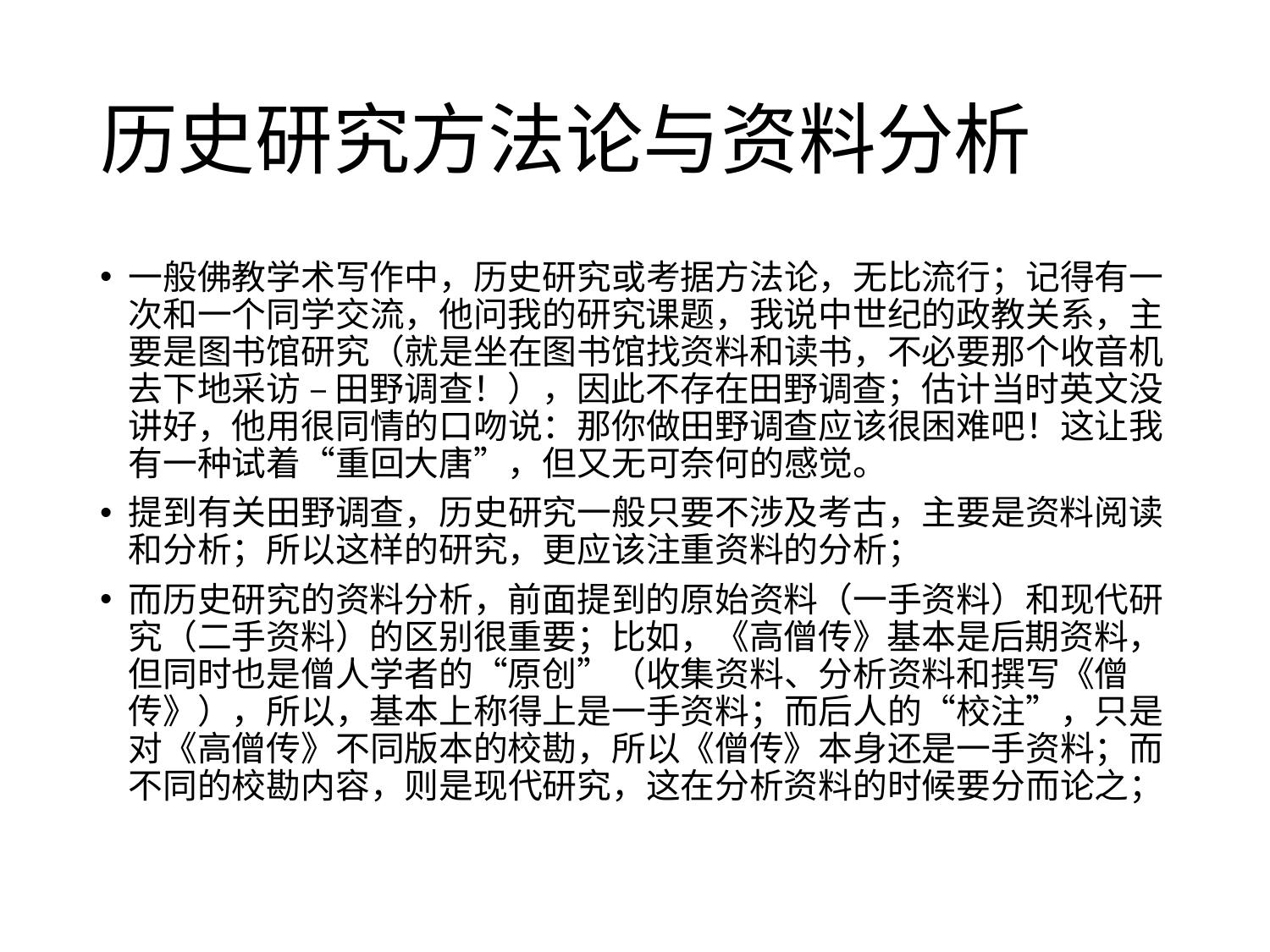

# 历史研究方法论与资料分析
一般佛教学术写作中，历史研究或考据方法论，无比流行；记得有一次和一个同学交流，他问我的研究课题，我说中世纪的政教关系，主要是图书馆研究（就是坐在图书馆找资料和读书，不必要那个收音机去下地采访 – 田野调查！），因此不存在田野调查；估计当时英文没讲好，他用很同情的口吻说：那你做田野调查应该很困难吧！这让我有一种试着“重回大唐”，但又无可奈何的感觉。
提到有关田野调查，历史研究一般只要不涉及考古，主要是资料阅读和分析；所以这样的研究，更应该注重资料的分析；
而历史研究的资料分析，前面提到的原始资料（一手资料）和现代研究（二手资料）的区别很重要；比如，《高僧传》基本是后期资料，但同时也是僧人学者的“原创”（收集资料、分析资料和撰写《僧传》），所以，基本上称得上是一手资料；而后人的“校注”，只是对《高僧传》不同版本的校勘，所以《僧传》本身还是一手资料；而不同的校勘内容，则是现代研究，这在分析资料的时候要分而论之；